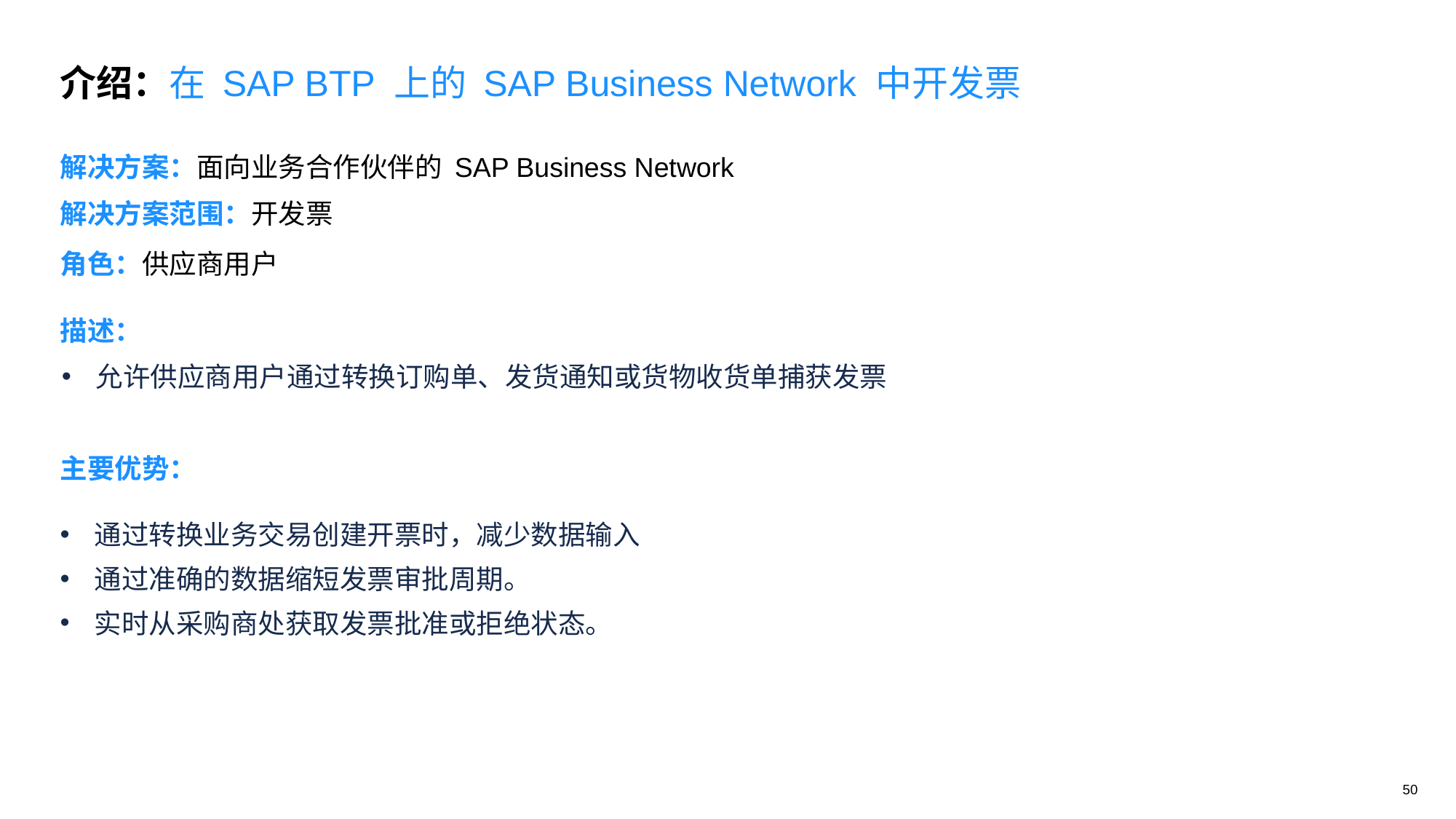

介绍：在 SAP BTP 上的 SAP Business Network 中开发票
解决方案：面向业务合作伙伴的 SAP Business Network
# 解决方案范围：开发票
角色：供应商用户
描述：
允许供应商用户通过转换订购单、发货通知或货物收货单捕获发票
主要优势：
通过转换业务交易创建开票时，减少数据输入
通过准确的数据缩短发票审批周期。
实时从采购商处获取发票批准或拒绝状态。